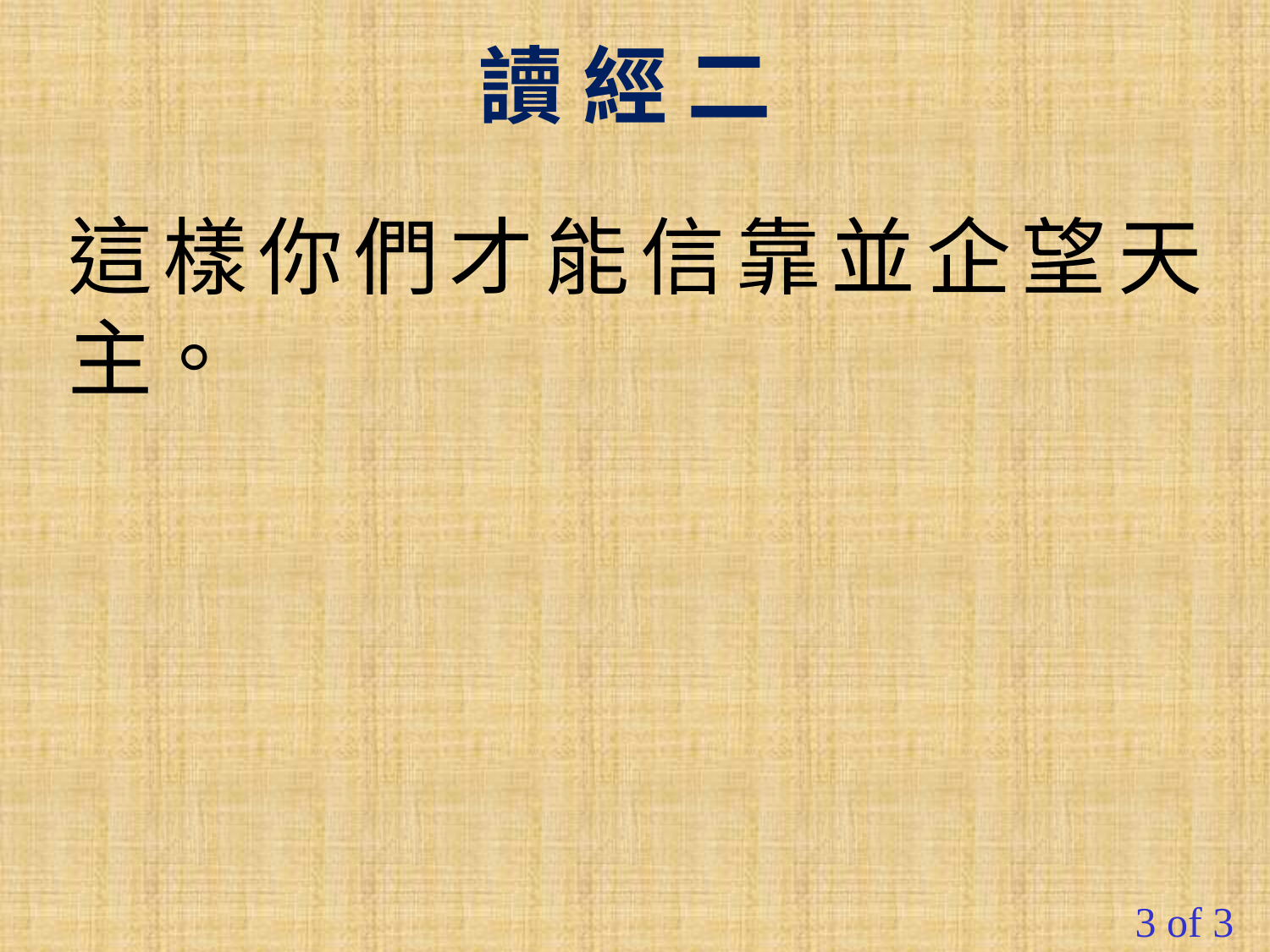

讀 經 二

這樣你們才能信靠並企望天主。
3 of 3